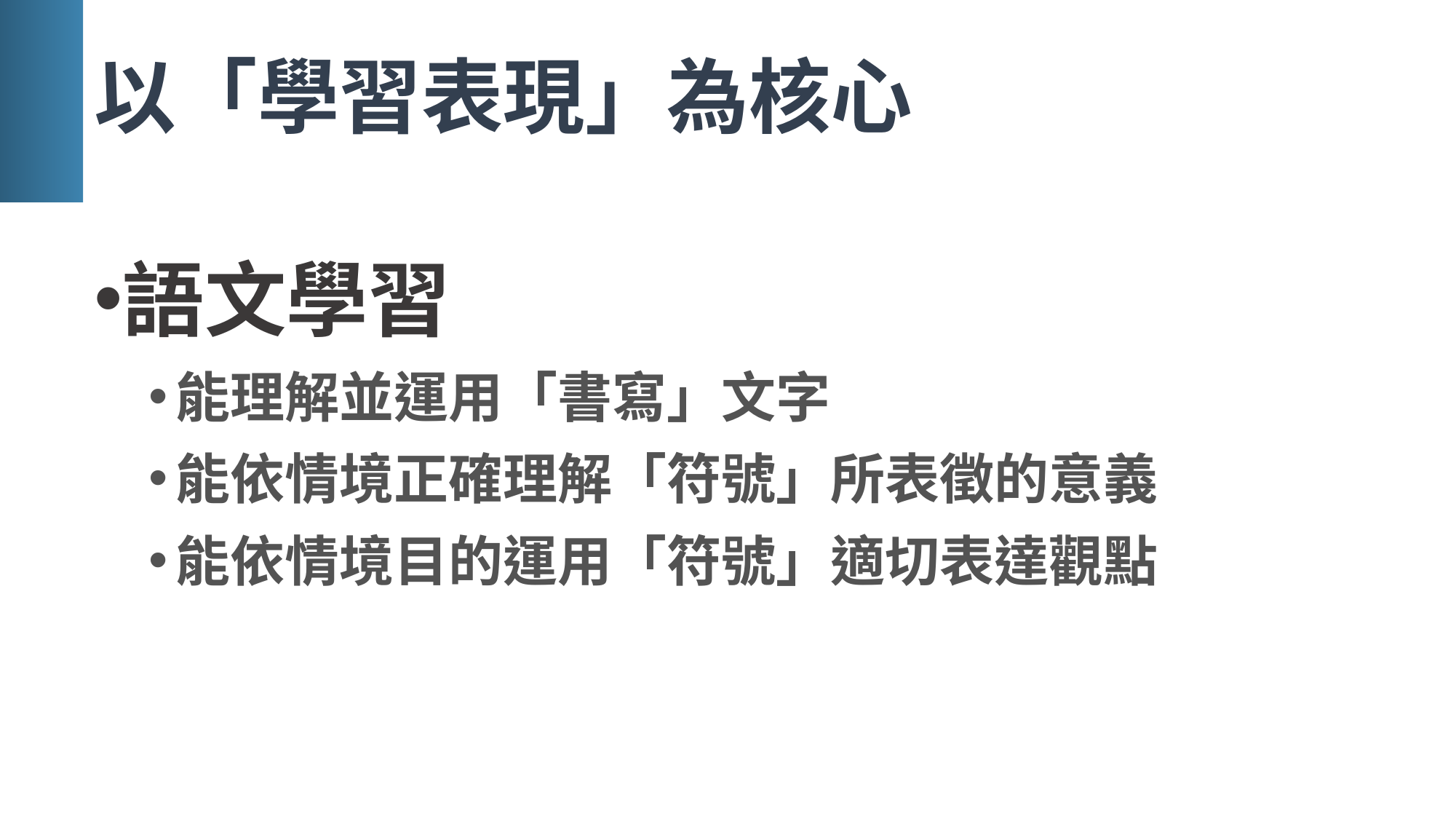

# 以「學習表現」為核心
語文學習
能理解並運用「書寫」文字
能依情境正確理解「符號」所表徵的意義
能依情境目的運用「符號」適切表達觀點